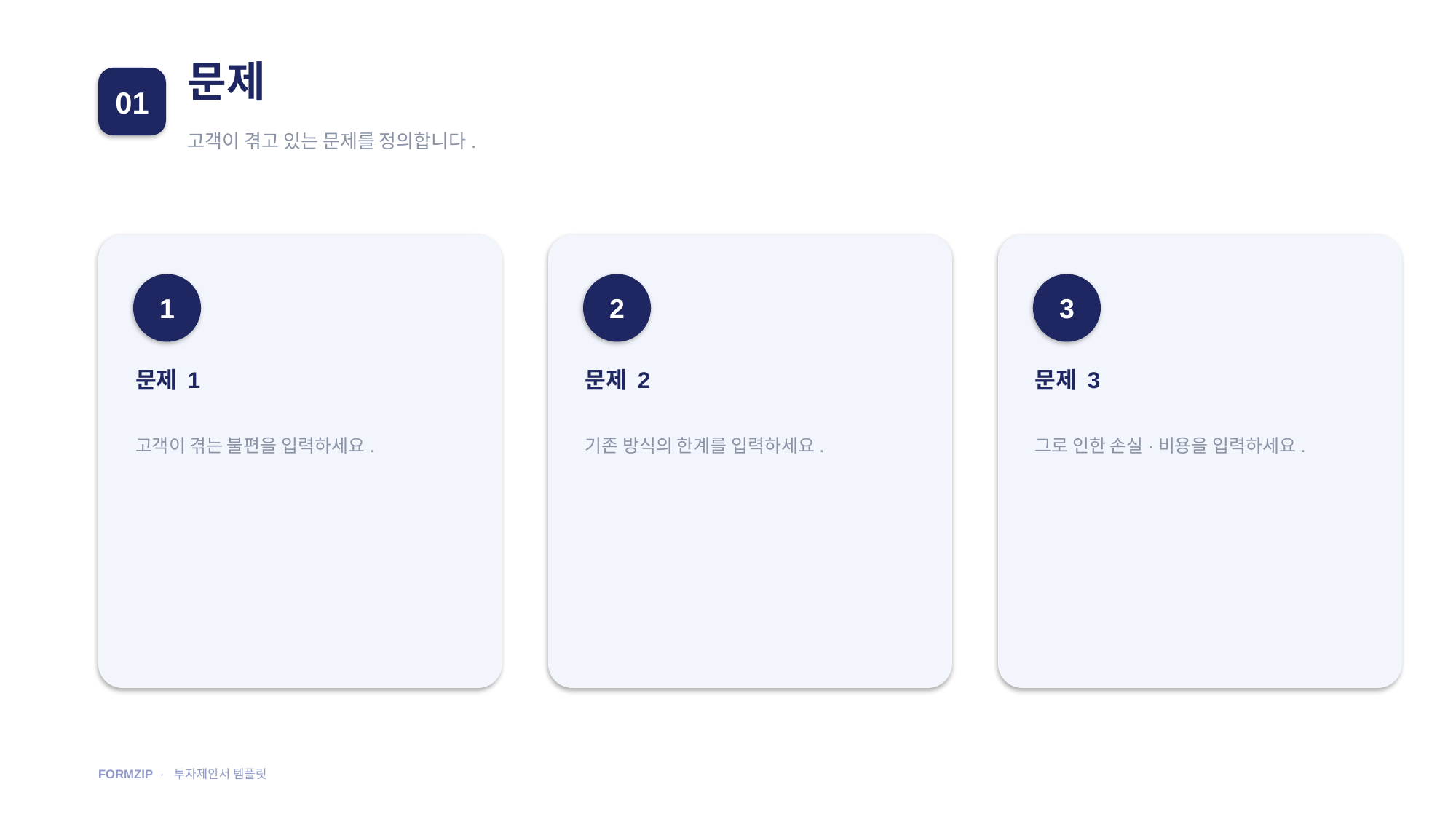

문제
01
고객이 겪고 있는 문제를 정의합니다.

1
2
3
문제 1
문제 2
문제 3
고객이 겪는 불편을 입력하세요.
기존 방식의 한계를 입력하세요.
그로 인한 손실·비용을 입력하세요.
FORMZIP  ·  투자제안서 템플릿